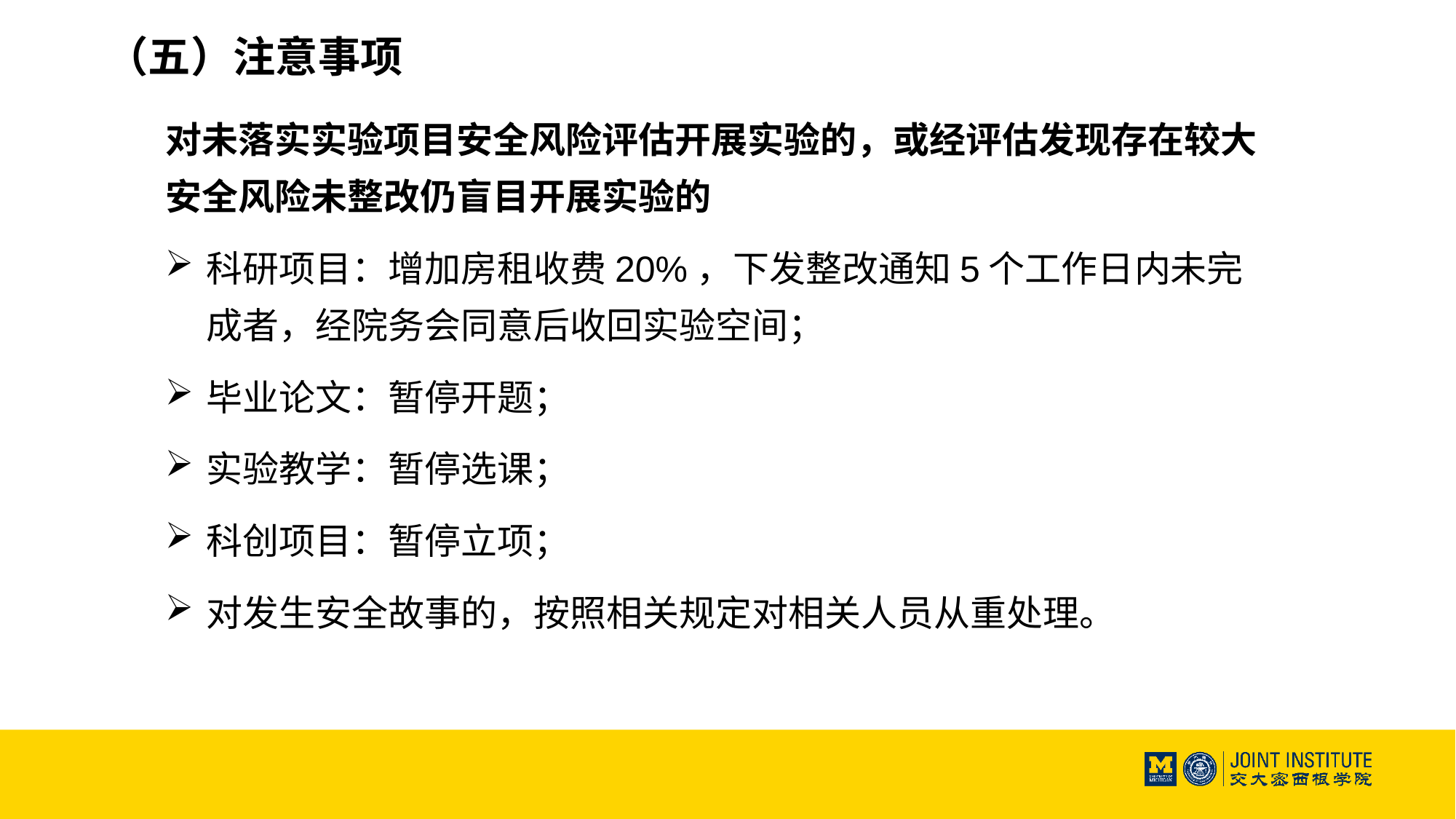

（五）注意事项
对未落实实验项目安全风险评估开展实验的，或经评估发现存在较大安全风险未整改仍盲目开展实验的
科研项目：增加房租收费20%，下发整改通知5个工作日内未完成者，经院务会同意后收回实验空间；
毕业论文：暂停开题；
实验教学：暂停选课；
科创项目：暂停立项；
对发生安全故事的，按照相关规定对相关人员从重处理。